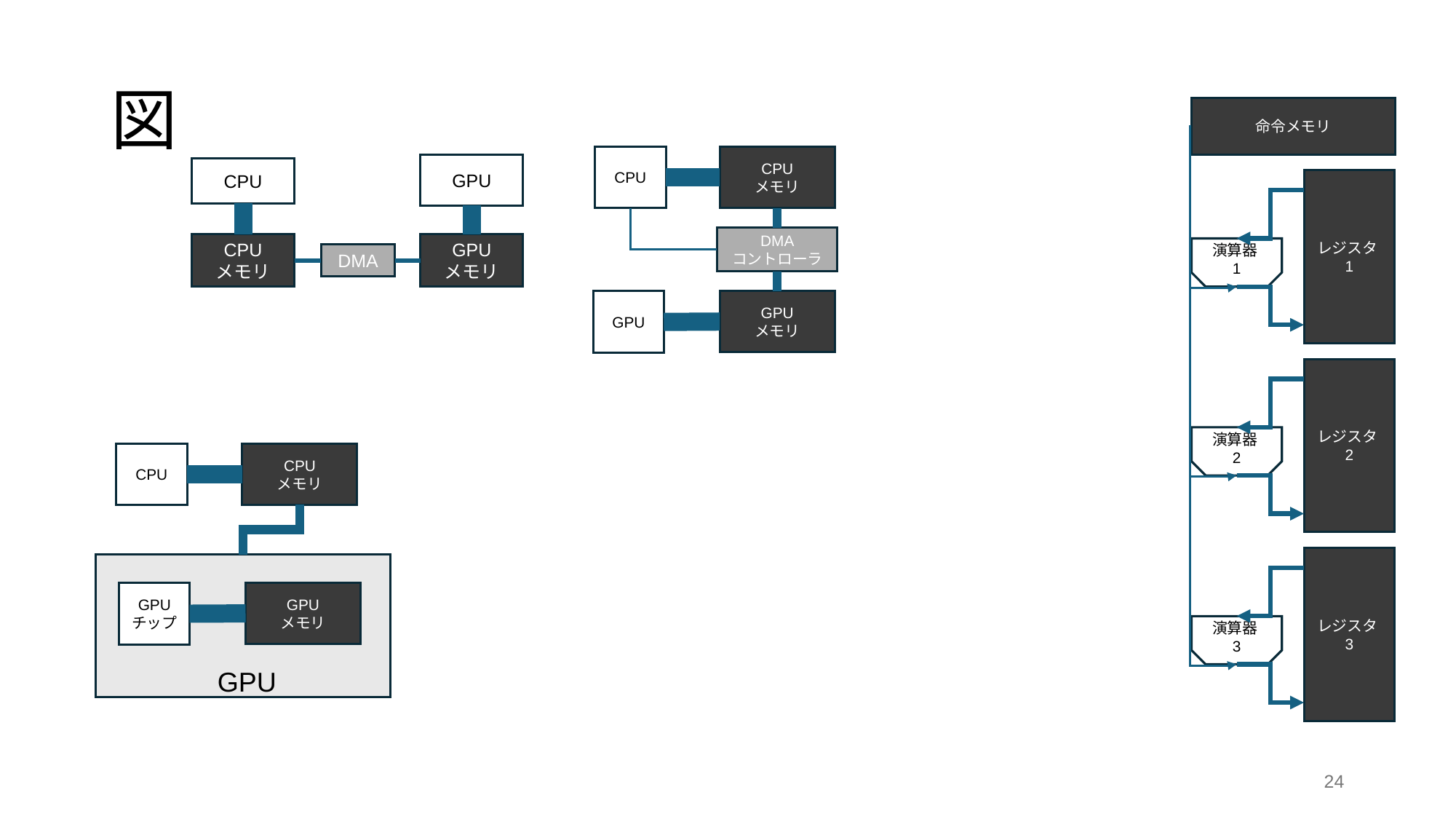

# 図
命令メモリ
レジスタ1
演算器1
レジスタ2
演算器2
レジスタ3
演算器3
CPU
メモリ
CPU
DMA
コントローラ
GPU
GPU
メモリ
GPU
CPU
CPU
メモリ
GPU
メモリ
DMA
CPU
CPU
メモリ

GPU
チップ
GPU
メモリ
GPU
24